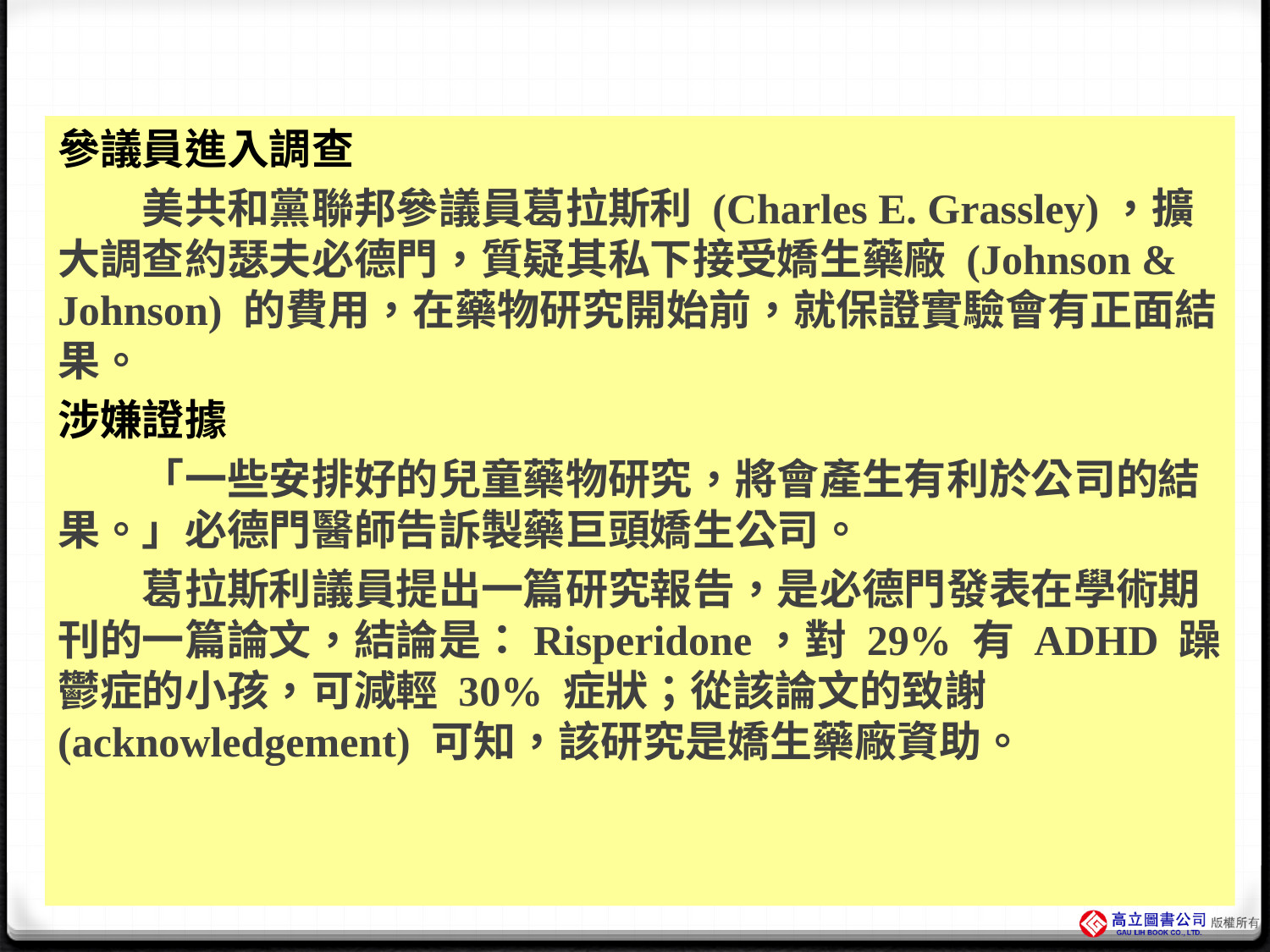

#
參議員進入調查
　　美共和黨聯邦參議員葛拉斯利 (Charles E. Grassley)，擴大調查約瑟夫必德門，質疑其私下接受嬌生藥廠 (Johnson & Johnson) 的費用，在藥物研究開始前，就保證實驗會有正面結果。
涉嫌證據
　　「一些安排好的兒童藥物研究，將會產生有利於公司的結果。」必德門醫師告訴製藥巨頭嬌生公司。
　　葛拉斯利議員提出一篇研究報告，是必德門發表在學術期刊的一篇論文，結論是：Risperidone，對 29% 有 ADHD 躁鬱症的小孩，可減輕 30% 症狀；從該論文的致謝(acknowledgement) 可知，該研究是嬌生藥廠資助。